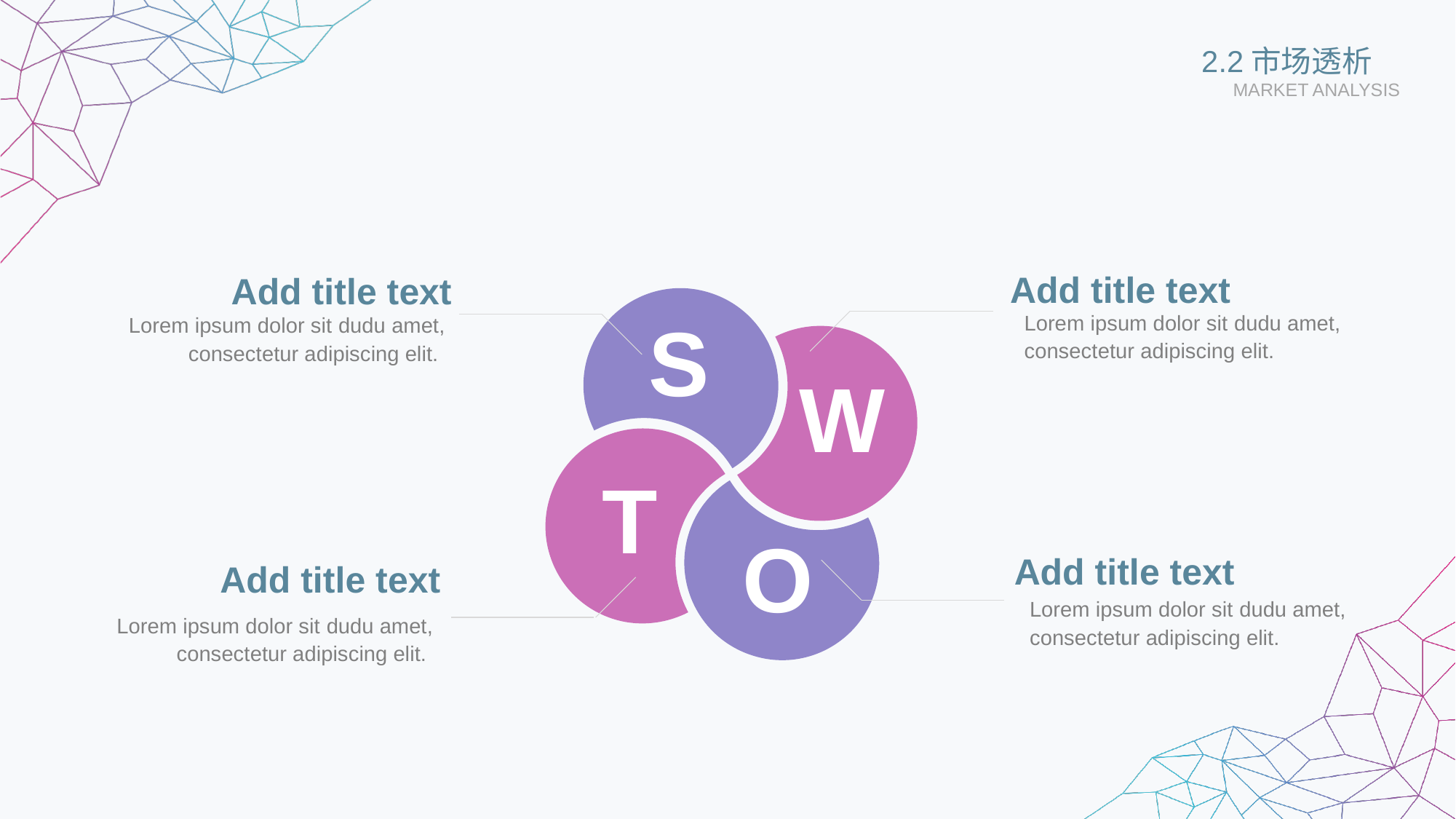

2.2市场透析
MARKET ANALYSIS
Add title text
Add title text

S
Lorem ipsum dolor sit dudu amet, consectetur adipiscing elit.
Lorem ipsum dolor sit dudu amet, consectetur adipiscing elit.

W

T

O
Add title text
Add title text
Lorem ipsum dolor sit dudu amet, consectetur adipiscing elit.
Lorem ipsum dolor sit dudu amet, consectetur adipiscing elit.